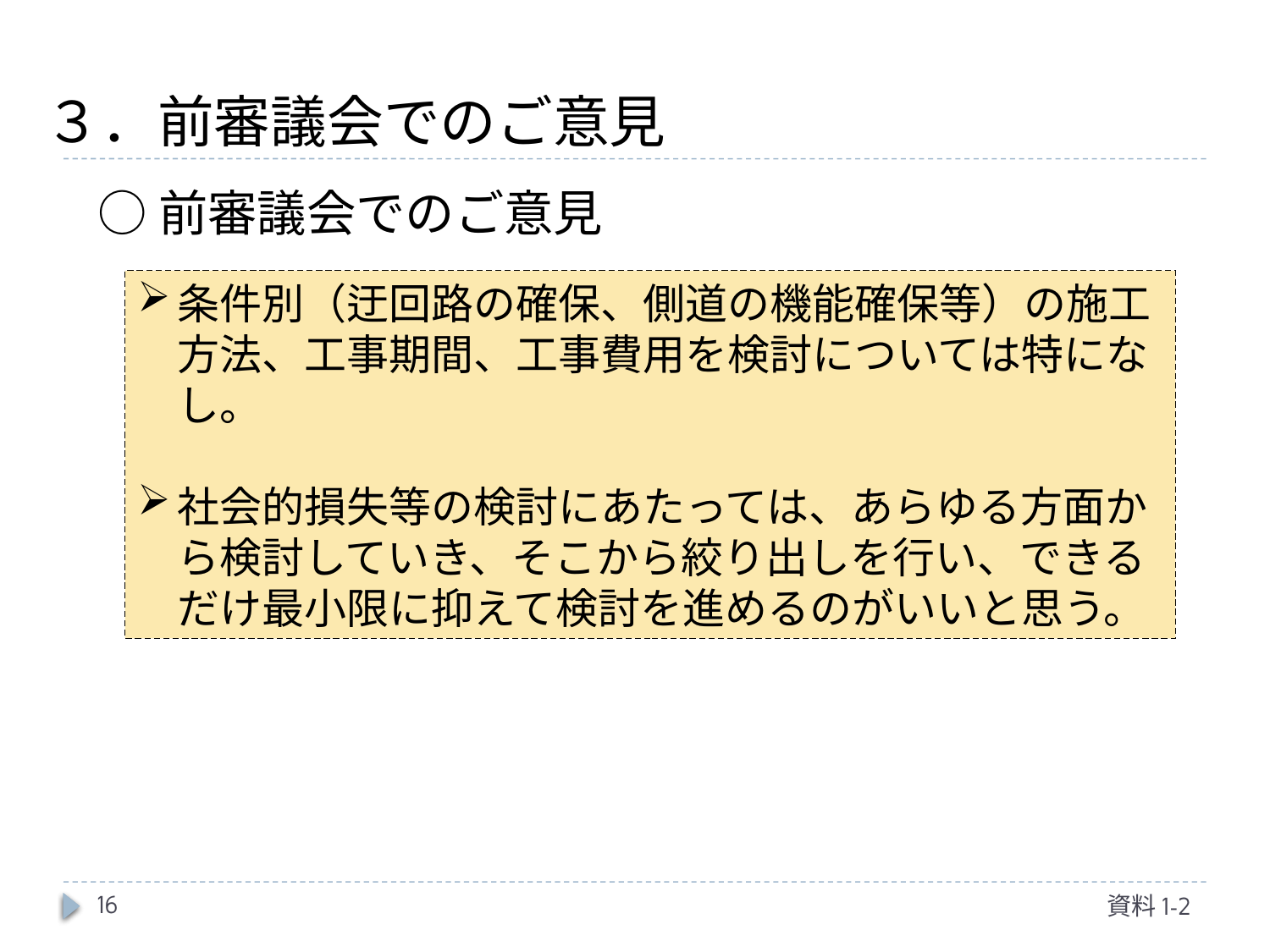

# ３．前審議会でのご意見
○前審議会でのご意見
条件別（迂回路の確保、側道の機能確保等）の施工方法、工事期間、工事費用を検討については特になし。

社会的損失等の検討にあたっては、あらゆる方面から検討していき、そこから絞り出しを行い、できるだけ最小限に抑えて検討を進めるのがいいと思う。
16
資料1-2